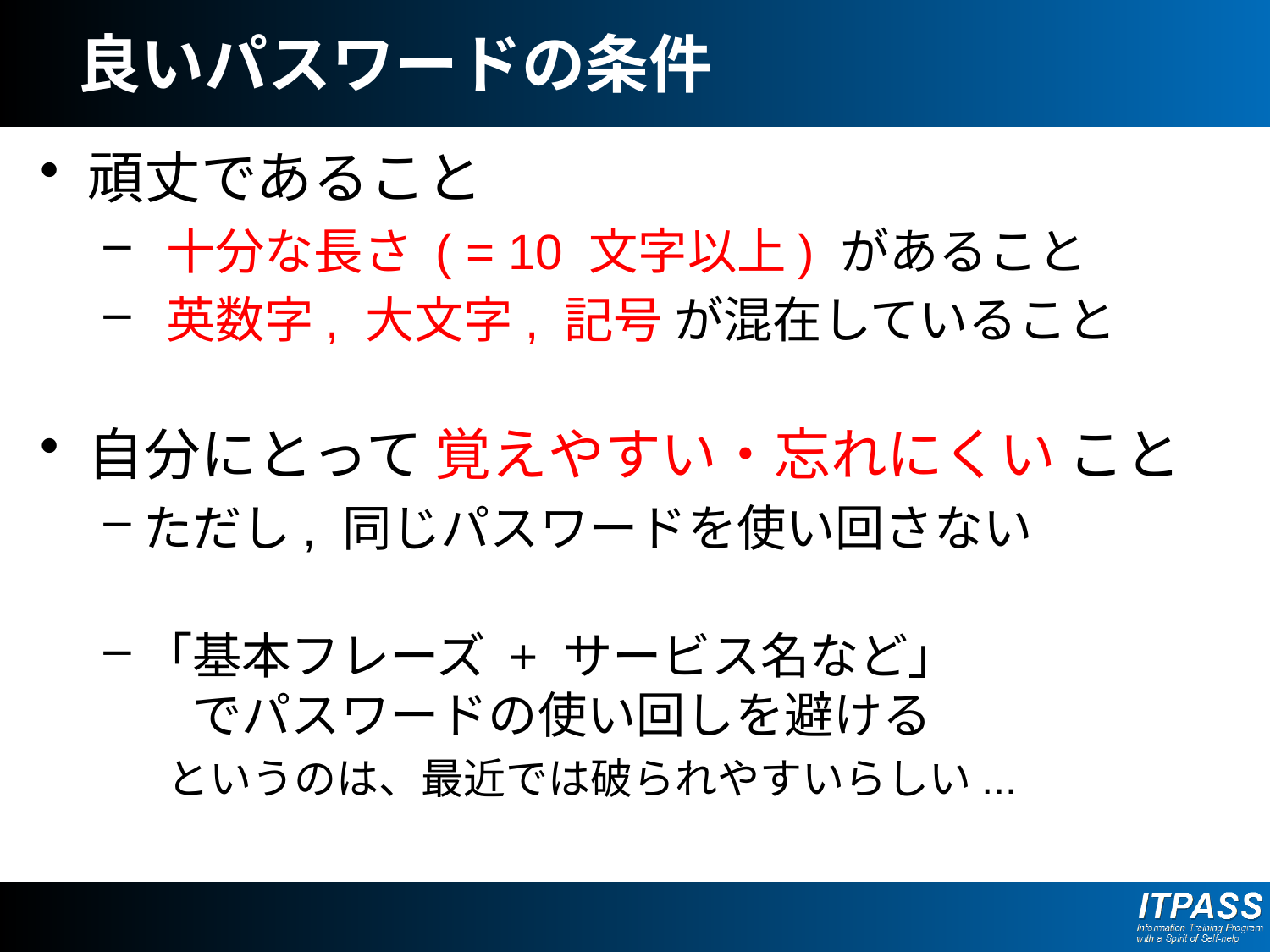

# 良いパスワードの条件
頑丈であること
 十分な長さ ( = 10 文字以上) があること
 英数字, 大文字, 記号 が混在していること
自分にとって 覚えやすい・忘れにくい こと
ただし, 同じパスワードを使い回さない
「基本フレーズ + サービス名など」
　でパスワードの使い回しを避ける
というのは、最近では破られやすいらしい...